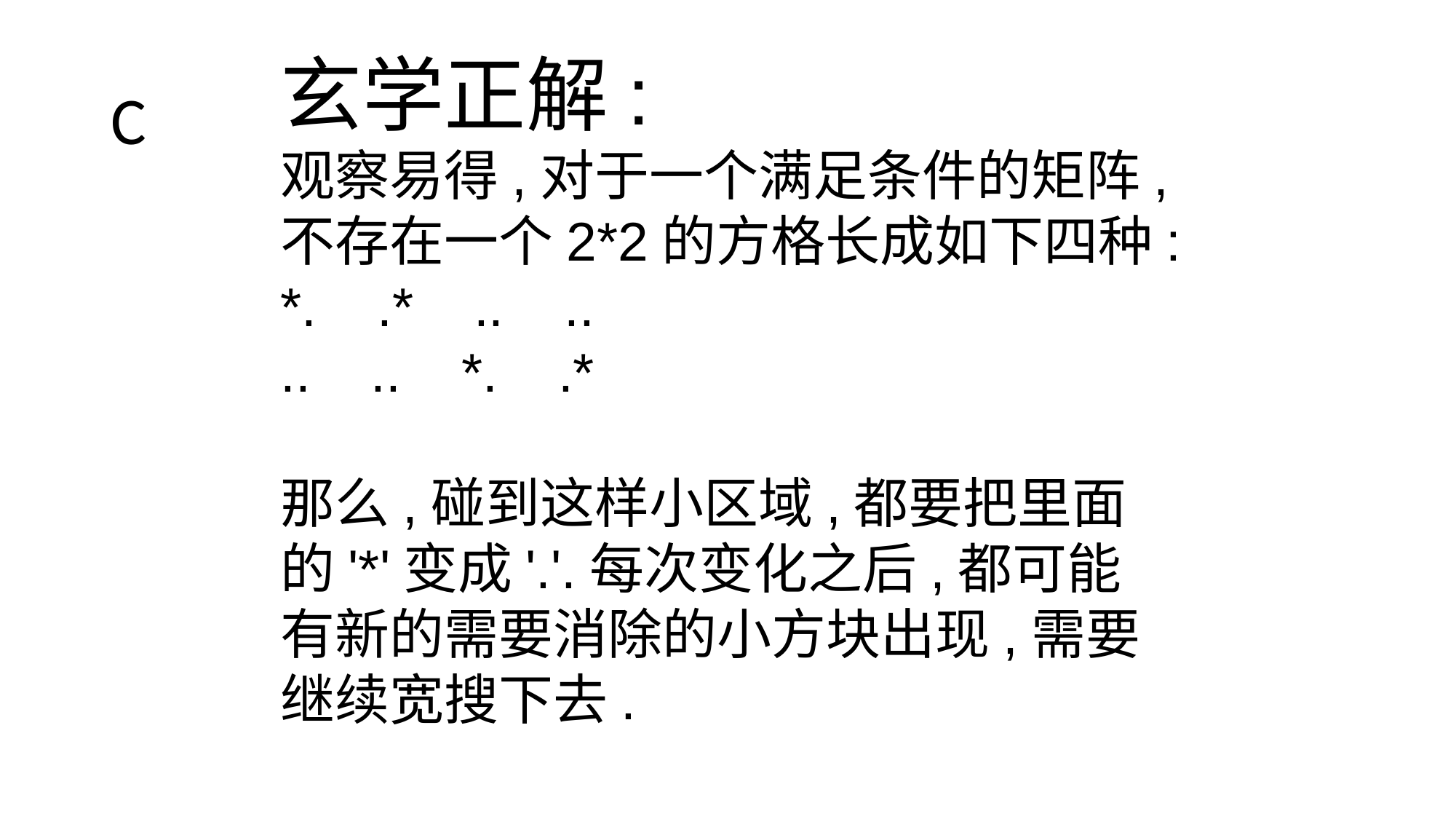

玄学正解:
观察易得,对于一个满足条件的矩阵,不存在一个2*2的方格长成如下四种:
*.    .*    ..    ..
..    ..    *.    .*

那么,碰到这样小区域,都要把里面的'*'变成'.'.每次变化之后,都可能有新的需要消除的小方块出现,需要继续宽搜下去.
C